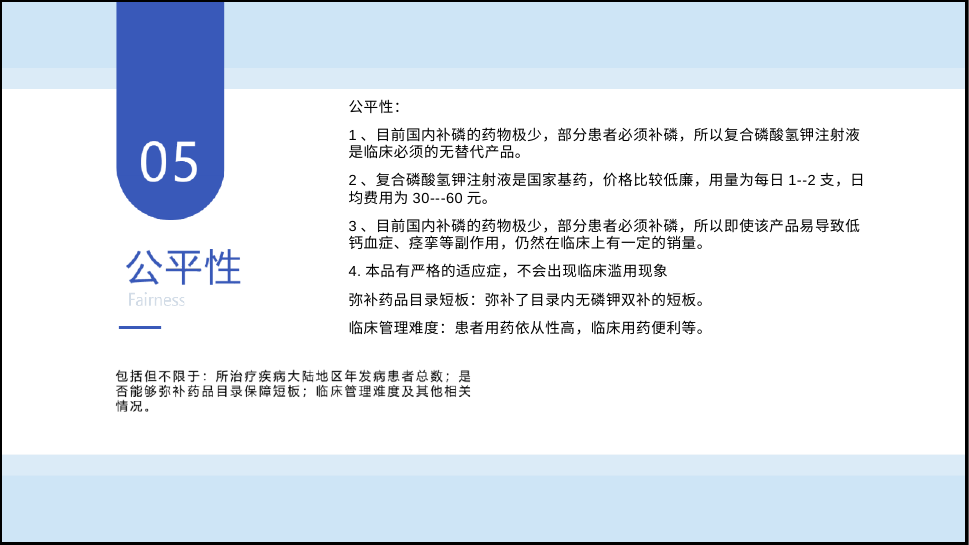

公平性：
1、目前国内补磷的药物极少，部分患者必须补磷，所以复合磷酸氢钾注射液是临床必须的无替代产品。
2、复合磷酸氢钾注射液是国家基药，价格比较低廉，用量为每日1--2支，日均费用为30---60元。
3、目前国内补磷的药物极少，部分患者必须补磷，所以即使该产品易导致低钙血症、痉挛等副作用，仍然在临床上有一定的销量。
4.本品有严格的适应症，不会出现临床滥用现象
弥补药品目录短板：弥补了目录内无磷钾双补的短板。
临床管理难度：患者用药依从性高，临床用药便利等。